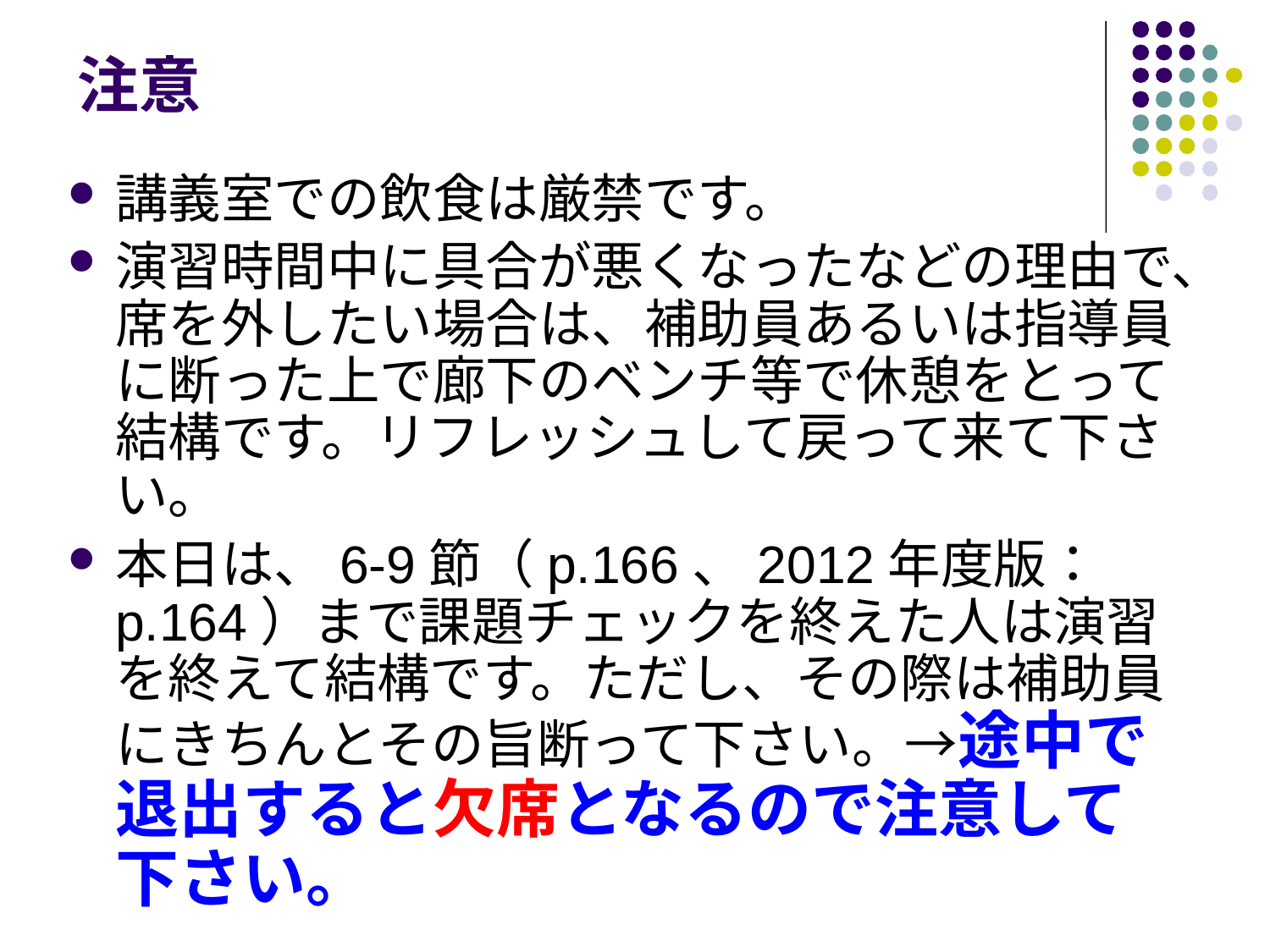

# 注意
講義室での飲食は厳禁です。
演習時間中に具合が悪くなったなどの理由で、席を外したい場合は、補助員あるいは指導員に断った上で廊下のベンチ等で休憩をとって結構です。リフレッシュして戻って来て下さい。
本日は、6-9節（p.166、2012年度版：p.164）まで課題チェックを終えた人は演習を終えて結構です。ただし、その際は補助員にきちんとその旨断って下さい。→途中で退出すると欠席となるので注意して下さい。